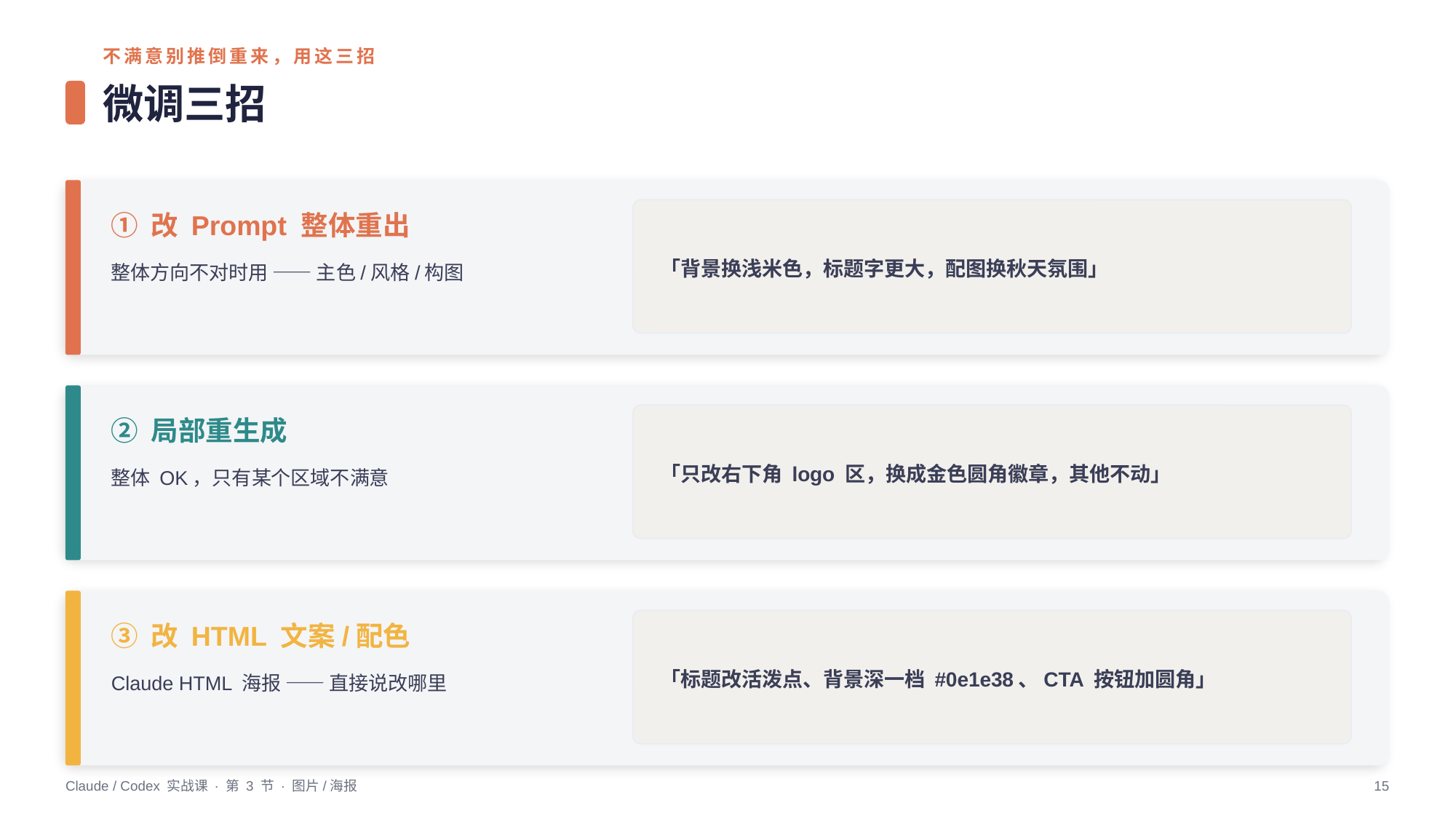

不满意别推倒重来，用这三招
微调三招

① 改 Prompt 整体重出

「背景换浅米色，标题字更大，配图换秋天氛围」
整体方向不对时用 —— 主色/风格/构图

② 局部重生成

「只改右下角 logo 区，换成金色圆角徽章，其他不动」
整体 OK，只有某个区域不满意

③ 改 HTML 文案/配色

「标题改活泼点、背景深一档 #0e1e38、CTA 按钮加圆角」
Claude HTML 海报 —— 直接说改哪里
Claude / Codex 实战课 · 第 3 节 · 图片/海报
15